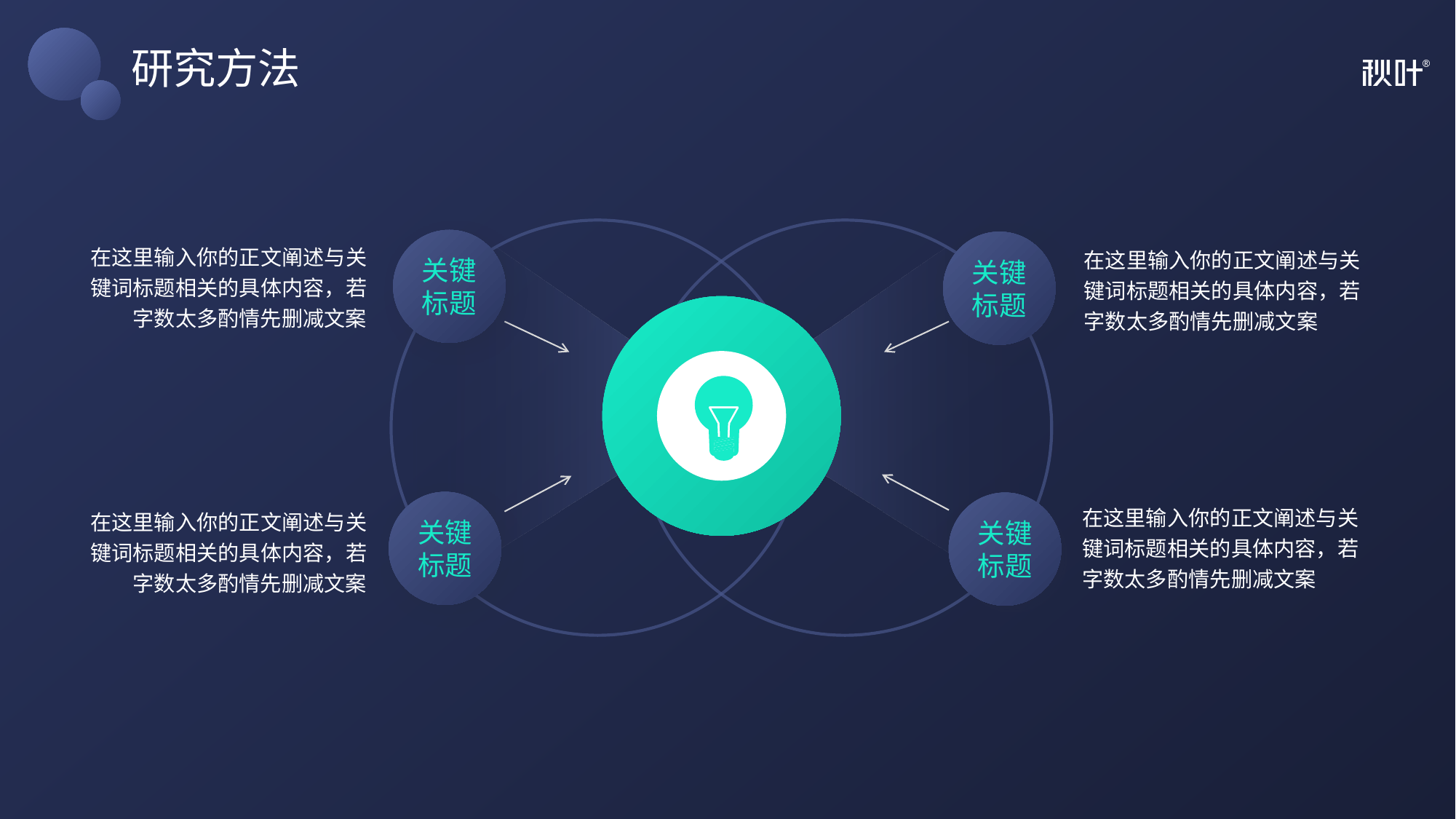

# 研究方法

关键标题
关键标题

关键标题
关键标题
在这里输入你的正文阐述与关键词标题相关的具体内容，若字数太多酌情先删减文案
在这里输入你的正文阐述与关键词标题相关的具体内容，若字数太多酌情先删减文案
在这里输入你的正文阐述与关键词标题相关的具体内容，若字数太多酌情先删减文案
在这里输入你的正文阐述与关键词标题相关的具体内容，若字数太多酌情先删减文案